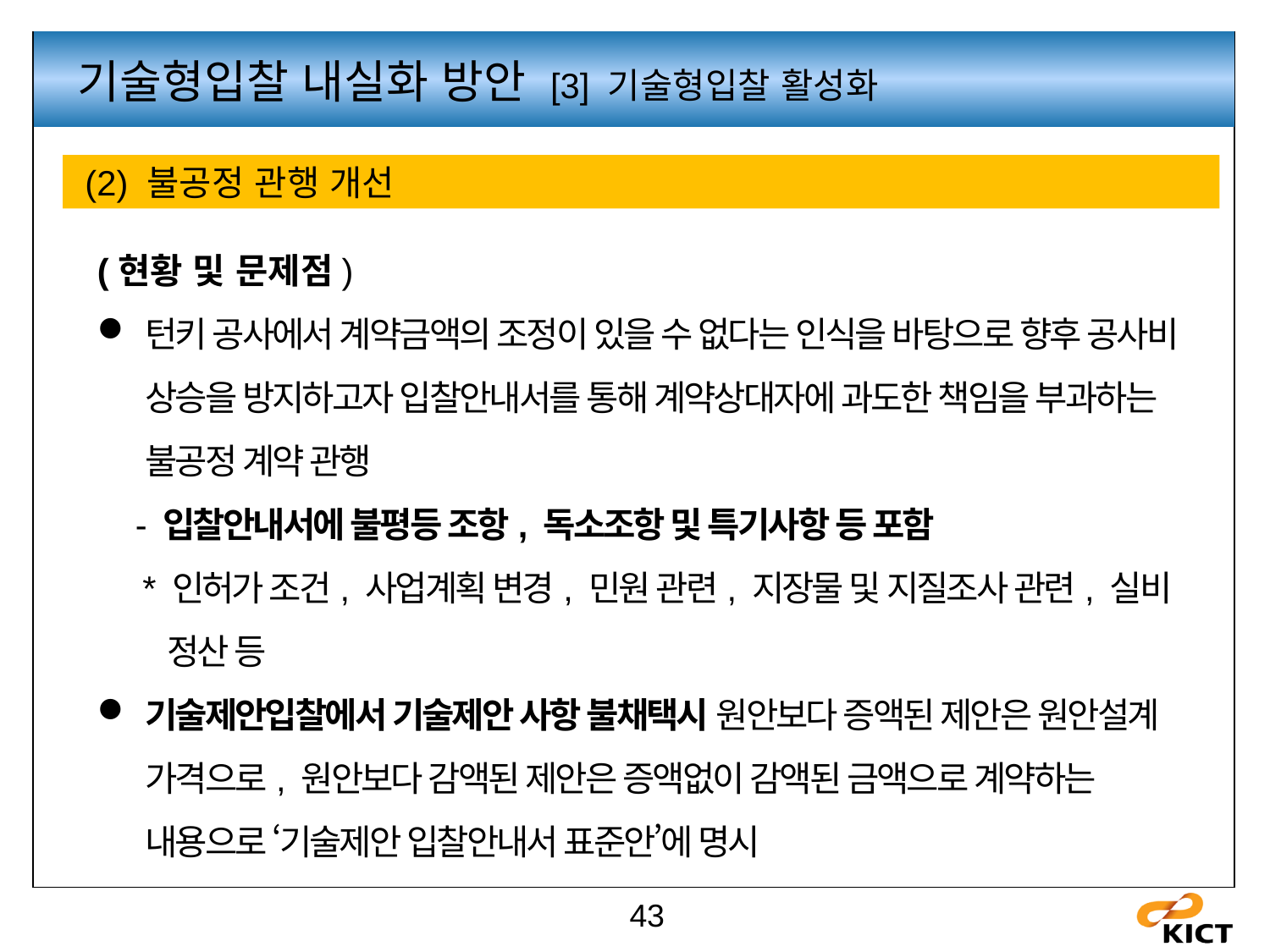

기술형입찰 내실화 방안 [3] 기술형입찰 활성화
 (2) 불공정 관행 개선
(현황 및 문제점)
턴키 공사에서 계약금액의 조정이 있을 수 없다는 인식을 바탕으로 향후 공사비 상승을 방지하고자 입찰안내서를 통해 계약상대자에 과도한 책임을 부과하는 불공정 계약 관행
     - 입찰안내서에 불평등 조항, 독소조항 및 특기사항 등 포함
      * 인허가 조건, 사업계획 변경, 민원 관련, 지장물 및 지질조사 관련, 실비
        정산 등
기술제안입찰에서 기술제안 사항 불채택시 원안보다 증액된 제안은 원안설계 가격으로, 원안보다 감액된 제안은 증액없이 감액된 금액으로 계약하는 내용으로 ‘기술제안 입찰안내서 표준안’에 명시
43